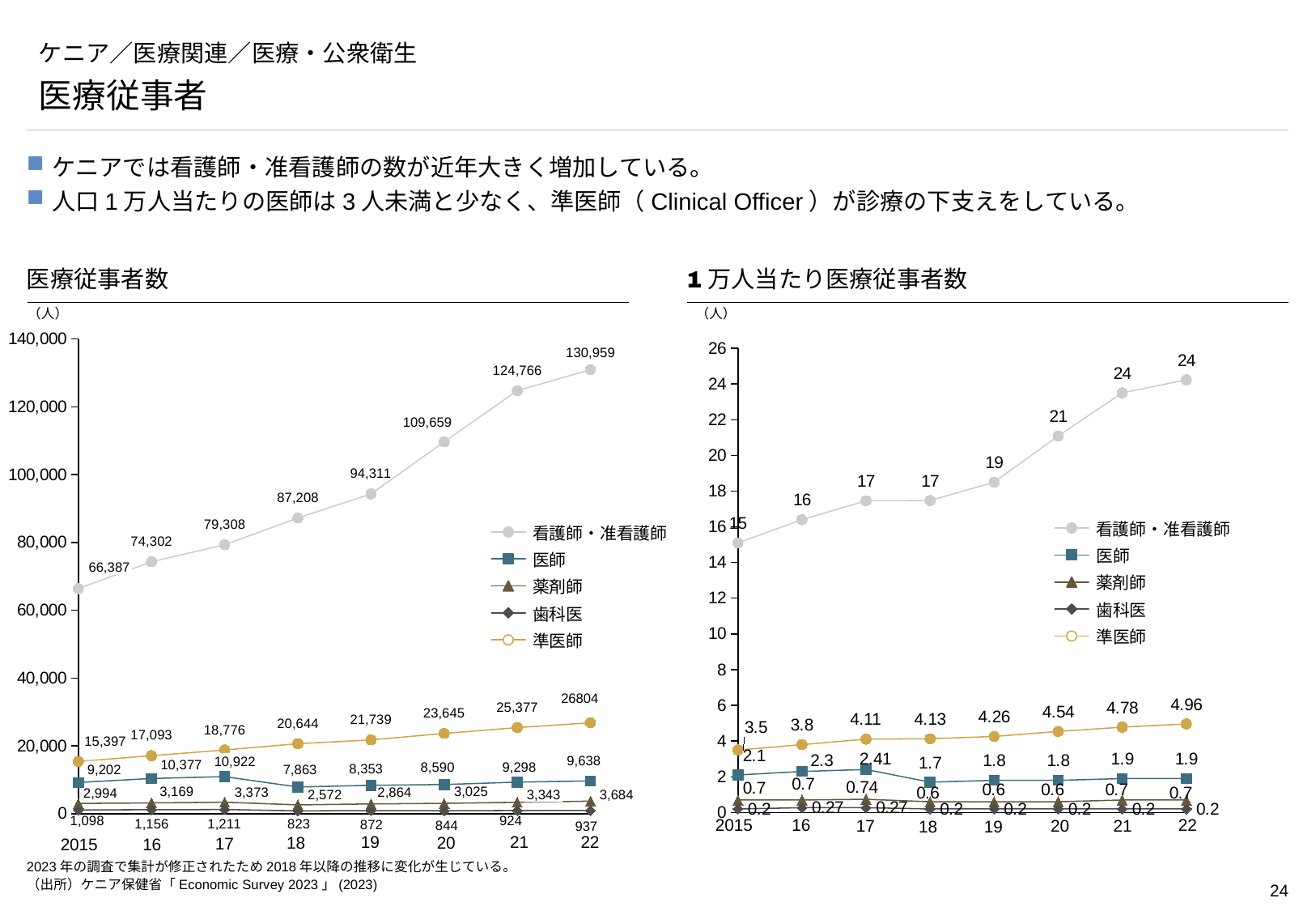

# ケニア／医療関連／医療・公衆衛生
医療従事者
ケニアでは看護師・准看護師の数が近年大きく増加している。
人口1万人当たりの医師は3人未満と少なく、準医師（Clinical Officer）が診療の下支えをしている。
医療従事者数
1万人当たり医療従事者数
（人）
（人）

### Chart

| Category |  |  |  |  |  |
|---|---|---|---|---|---|

### Chart

| Category |  |  |  |  |  |
|---|---|---|---|---|---|
109,659
看護師・准看護師
看護師・准看護師

医師
医師

66,387
薬剤師
薬剤師

歯科医
歯科医

準医師
準医師

26804
9,638
10,922
10,377
9,298
8,353
9,202
7,863
3,343
3,684

2015
16
22
17
20
21
18
19
937
19
21
22
18
20
17
2015
16
2023年の調査で集計が修正されたため2018年以降の推移に変化が生じている。
（出所）ケニア保健省「Economic Survey 2023」(2023)